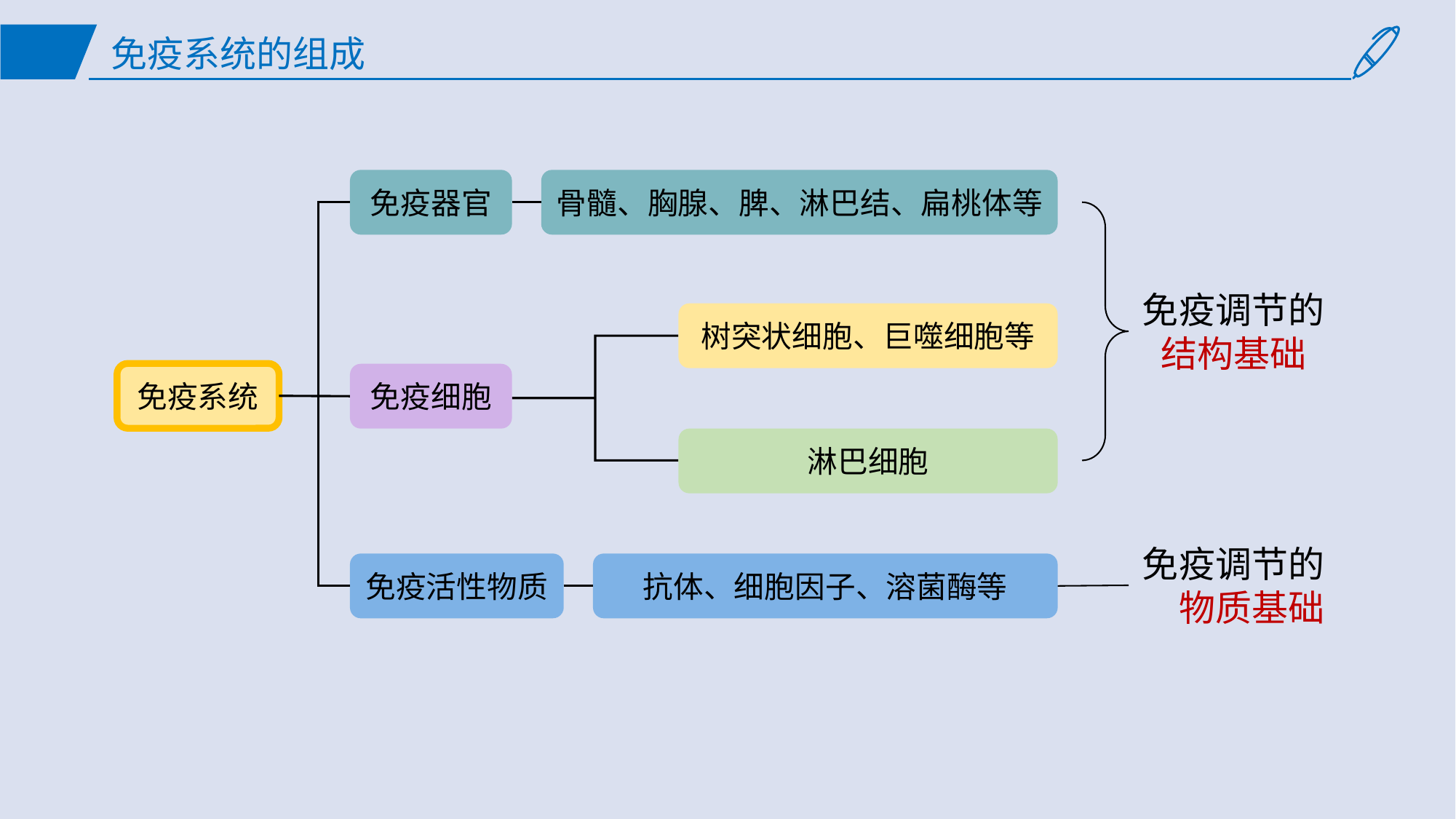

# 免疫系统的组成
免疫器官
骨髓、胸腺、脾、淋巴结、扁桃体等

免疫调节的结构基础
树突状细胞、巨噬细胞等

免疫系统
免疫细胞
淋巴细胞
免疫调节的　物质基础
免疫活性物质
抗体、细胞因子、溶菌酶等